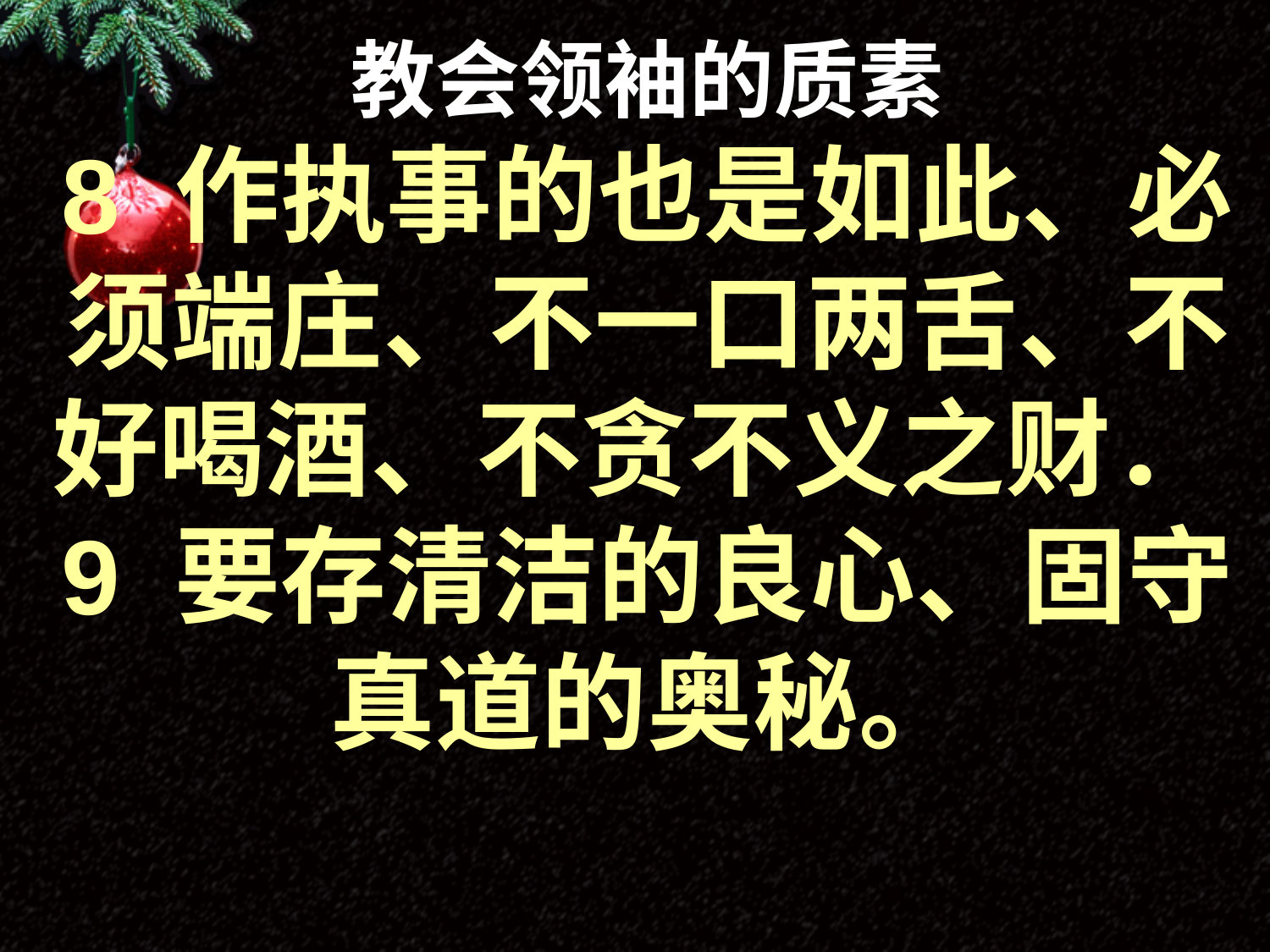

教会领袖的质素
8 作执事的也是如此、必须端庄、不一口两舌、不好喝酒、不贪不义之财．9 要存清洁的良心、固守真道的奥秘。